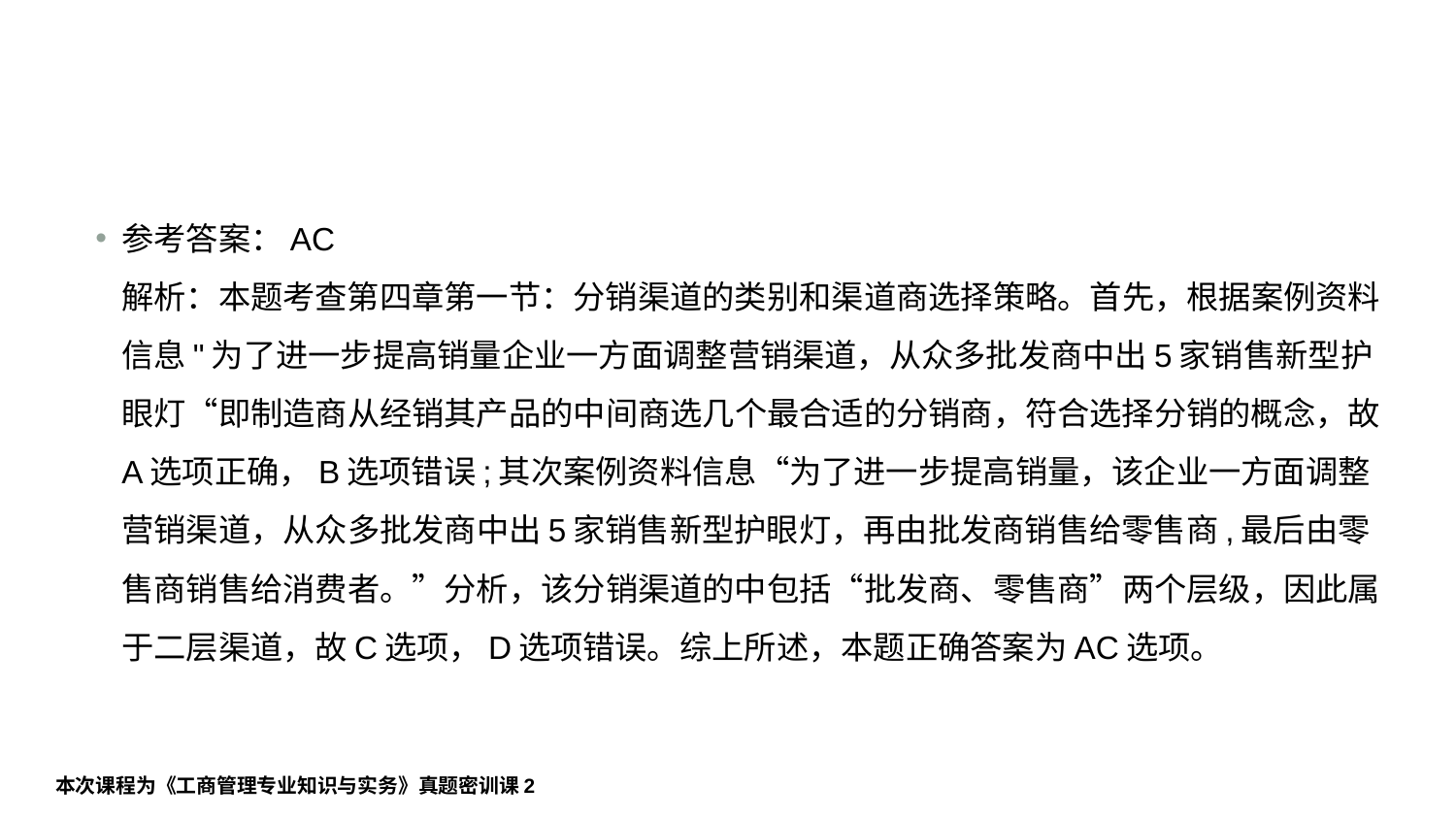

参考答案：AC
解析：本题考查第四章第一节：分销渠道的类别和渠道商选择策略。首先，根据案例资料信息"为了进一步提高销量企业一方面调整营销渠道，从众多批发商中出5家销售新型护眼灯“即制造商从经销其产品的中间商选几个最合适的分销商，符合选择分销的概念，故A选项正确，B选项错误;其次案例资料信息“为了进一步提高销量，该企业一方面调整营销渠道，从众多批发商中出5家销售新型护眼灯，再由批发商销售给零售商,最后由零售商销售给消费者。”分析，该分销渠道的中包括“批发商、零售商”两个层级，因此属于二层渠道，故C选项，D选项错误。综上所述，本题正确答案为AC选项。